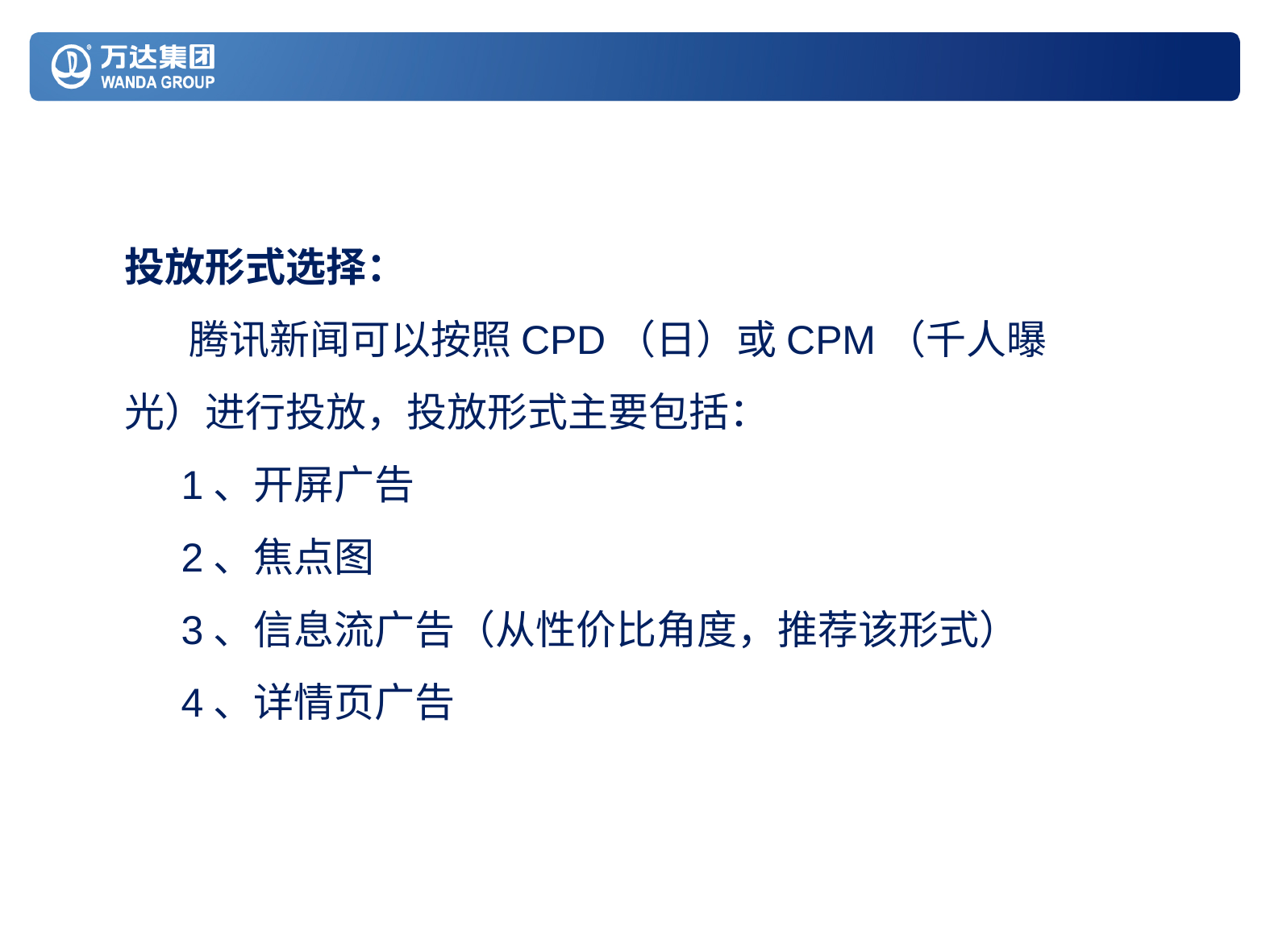

投放形式选择：
      腾讯新闻可以按照CPD（日）或CPM（千人曝光）进行投放，投放形式主要包括：
     1、开屏广告
     2、焦点图
     3、信息流广告（从性价比角度，推荐该形式）
     4、详情页广告